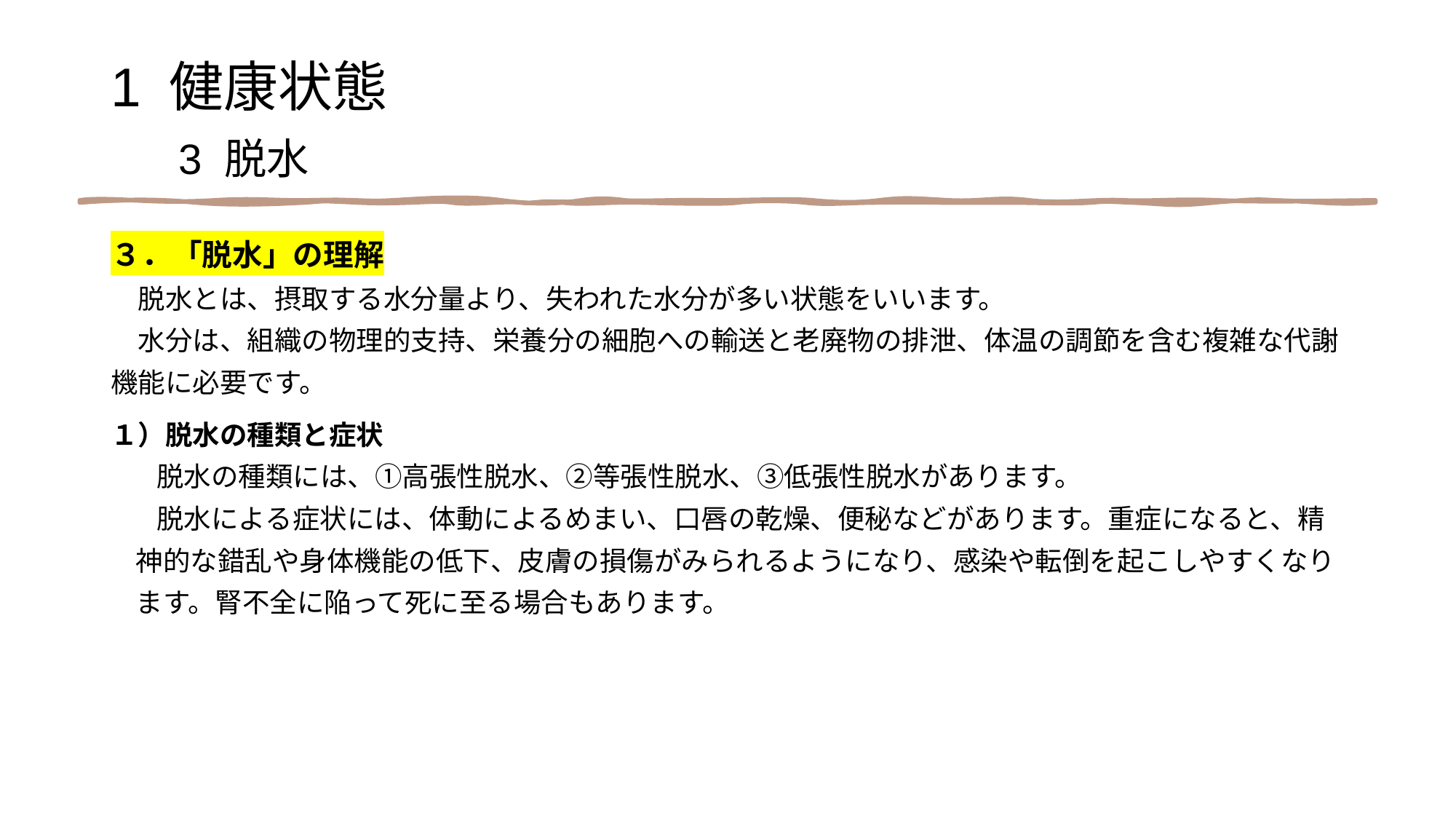

1 健康状態
　3 脱水

３．「脱水」の理解
　脱水とは、摂取する水分量より、失われた水分が多い状態をいいます。
　水分は、組織の物理的支持、栄養分の細胞への輸送と老廃物の排泄、体温の調節を含む複雑な代謝
機能に必要です。

１）脱水の種類と症状
　   脱水の種類には、①高張性脱水、②等張性脱水、③低張性脱水があります。
　   脱水による症状には、体動によるめまい、口唇の乾燥、便秘などがあります。重症になると、精
   神的な錯乱や身体機能の低下、皮膚の損傷がみられるようになり、感染や転倒を起こしやすくなり
   ます。腎不全に陥って死に至る場合もあります。